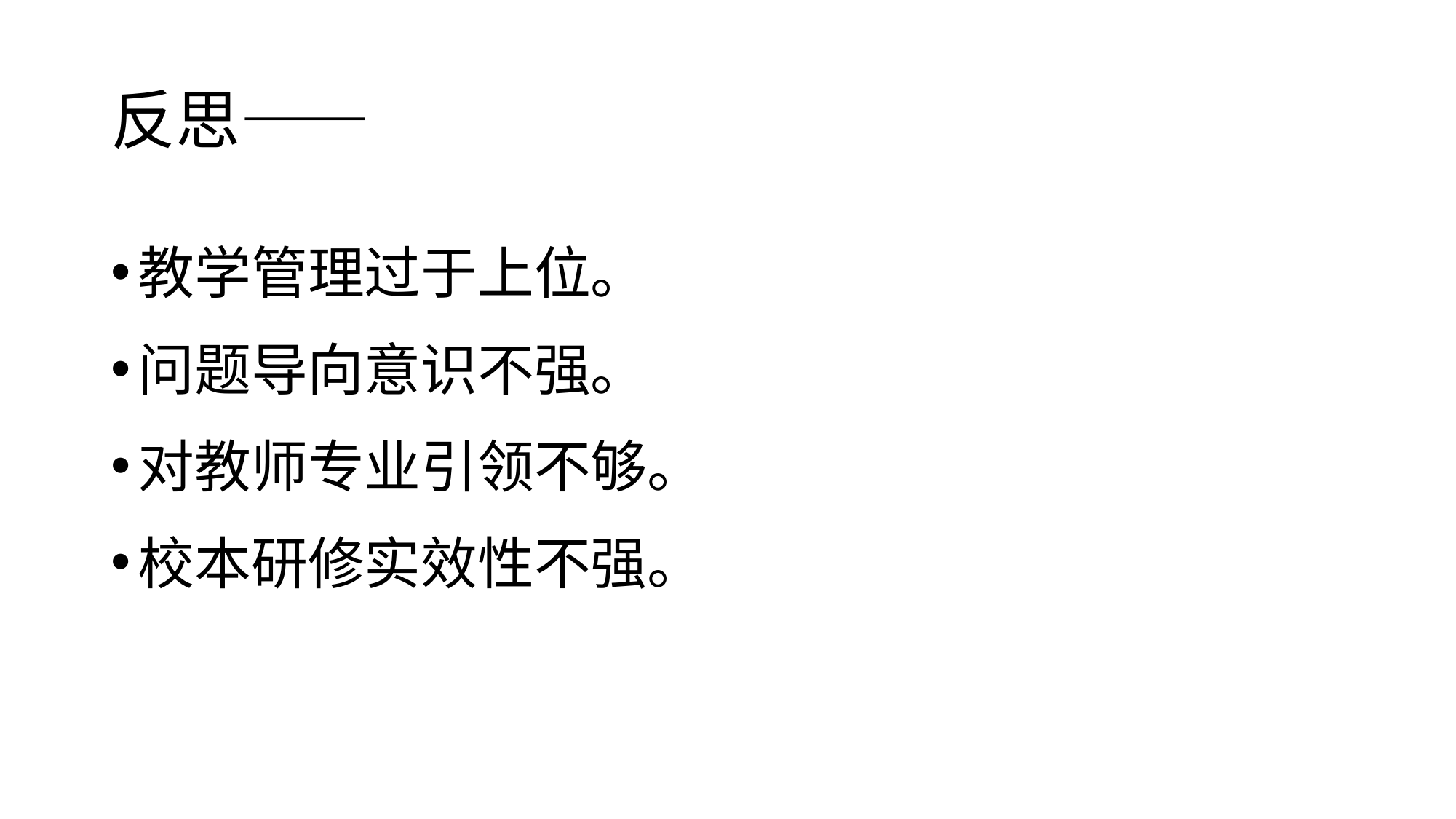

# 反思——
教学管理过于上位。
问题导向意识不强。
对教师专业引领不够。
校本研修实效性不强。